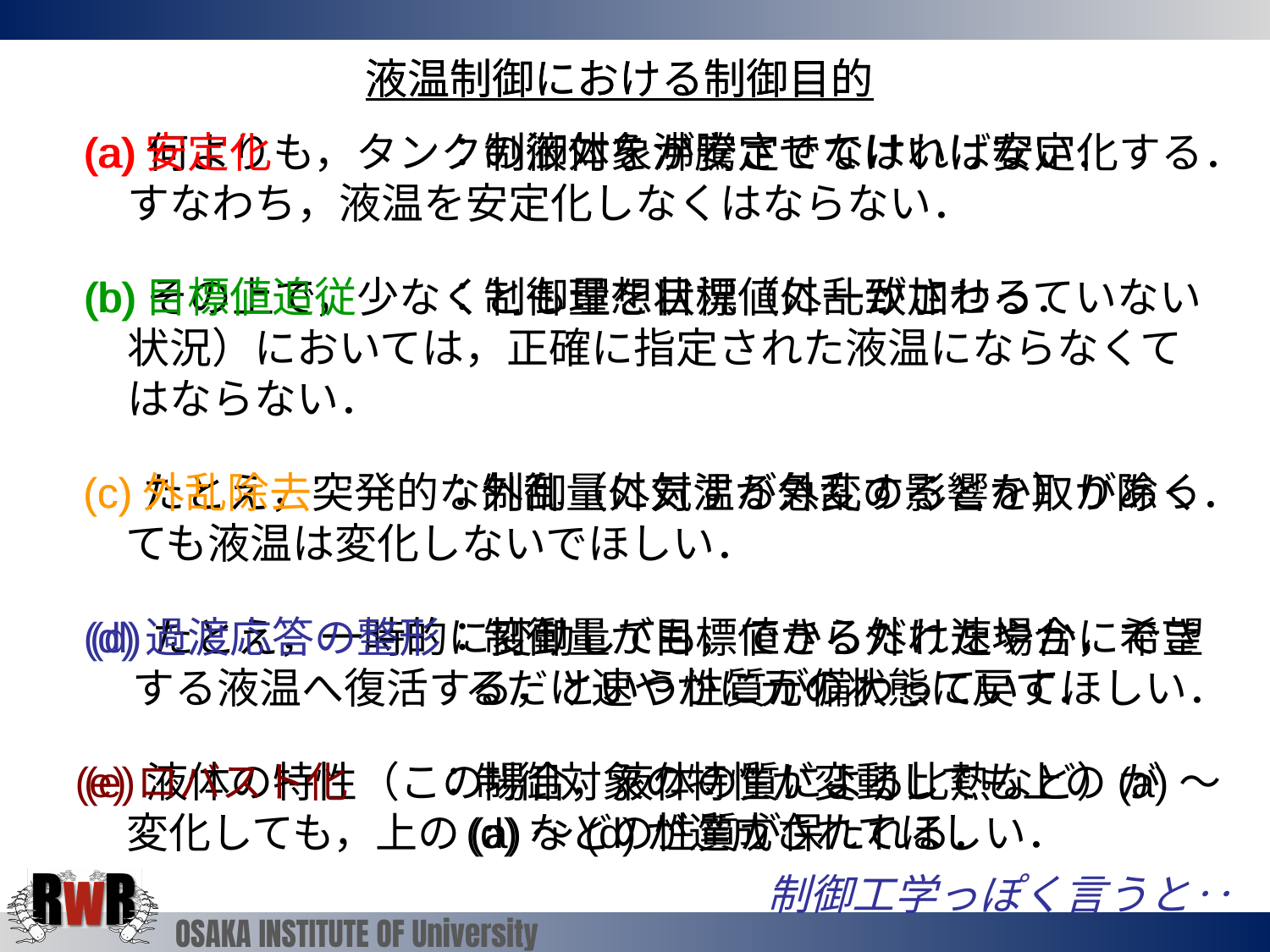

液温制御における制御目的
液温制御における制御目的
(a)何よりも，タンクの液体を沸騰させてはいけない．
　すなわち，液温を安定化しなくはならない．
(a)安定化　　　　：制御対象が安定でなければ安定化する．
(b)その上で，少なくとも理想状況（外乱が加わっていない
　状況）においては，正確に指定された液温にならなくて
　はならない．
(b)目標値追従　　：制御量を目標値に一致させる．
(c)たとえ，突発的な外乱（外気温が急変するとか）があっ
　ても液温は変化しないでほしい．
(c)外乱除去　　　：制御量に対する外乱の影響を取り除く．
(d)たとえ，一時的に変動しても，できるだけ速やかに希望
　する液温へ復活する，という性質が備わっていてほしい．
(d)過渡応答の整形：制御量が目標値から外れた場合，でき
　　　　　　　　　るだけ速やかに元の状態に戻す．
(e)液体の特性（この場合，液体の質による比熱など）が
　変化しても，上の(a)～(d)が達成されてほしい．
(e)ロバスト化　　：制御対象の特性が変動しても上の(a)～
　　　　　　　　　(d)などの性質が保たれる．
制御工学っぽく言うと‥